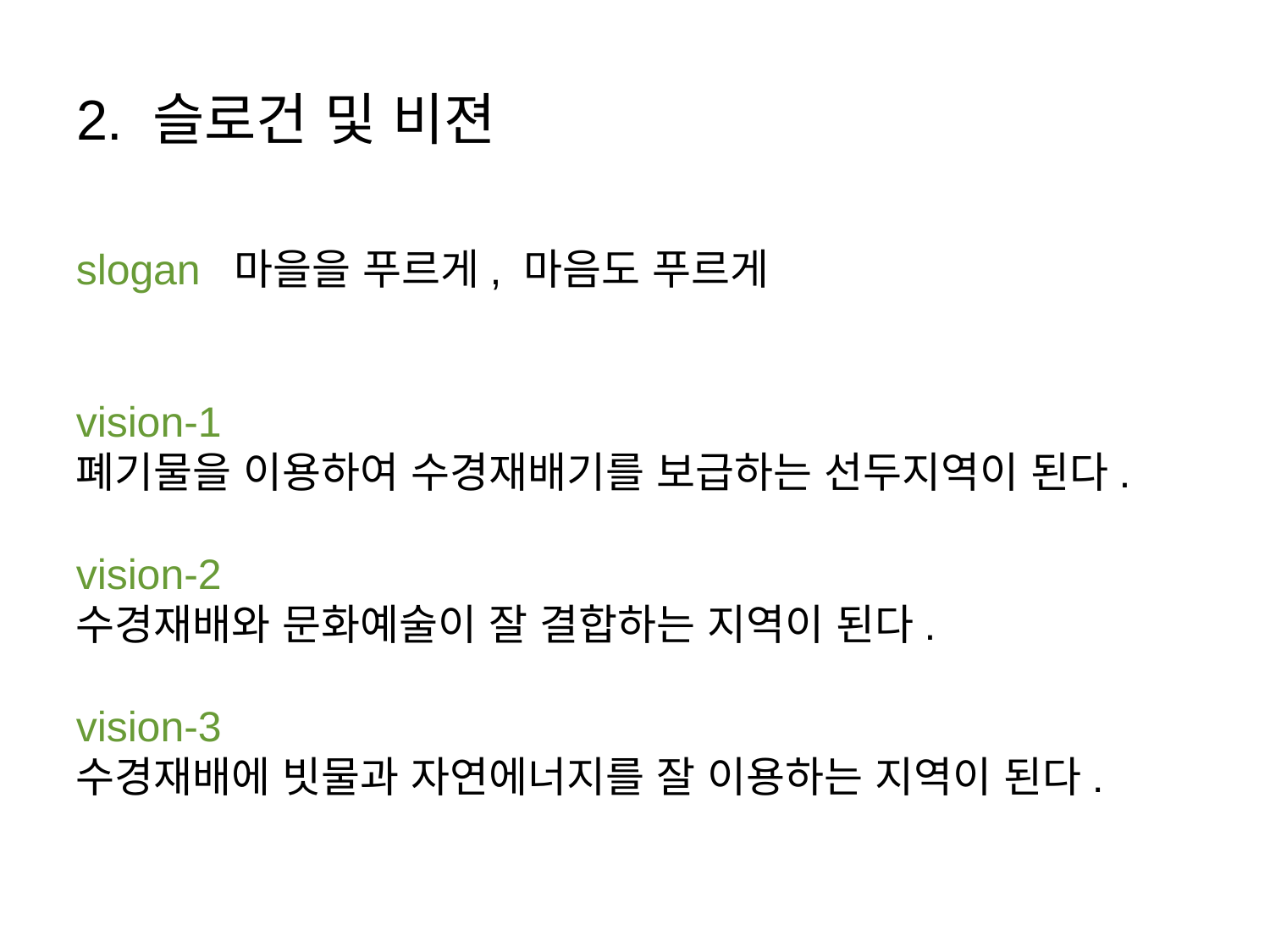

# 2. 슬로건 및 비젼
slogan  마을을 푸르게, 마음도 푸르게

vision-1
폐기물을 이용하여 수경재배기를 보급하는 선두지역이 된다.

vision-2
수경재배와 문화예술이 잘 결합하는 지역이 된다.

vision-3
수경재배에 빗물과 자연에너지를 잘 이용하는 지역이 된다.